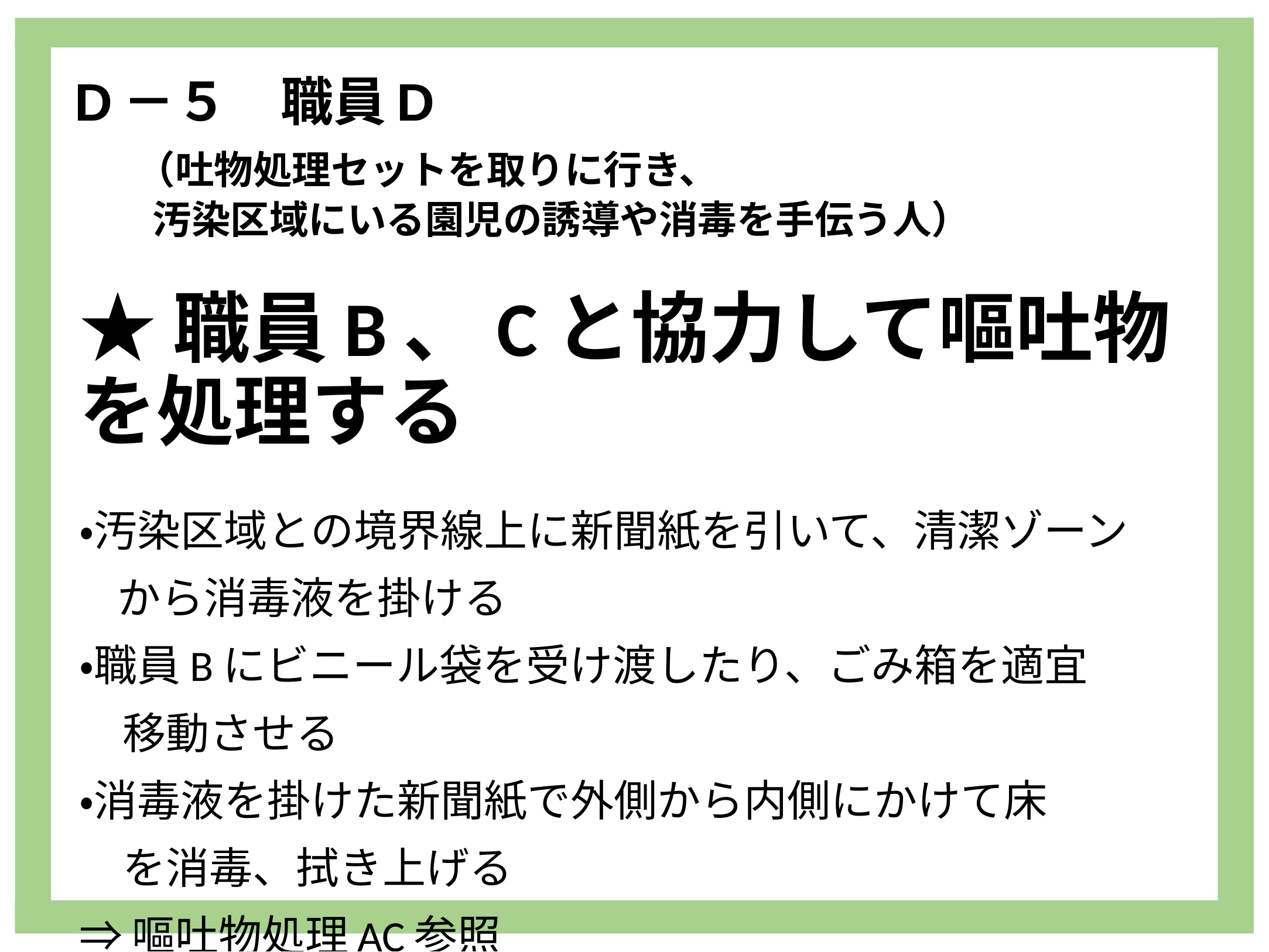

# D－５　職員D 　 （吐物処理セットを取りに行き、 　　汚染区域にいる園児の誘導や消毒を手伝う人）
★職員B、Cと協力して嘔吐物を処理する

・汚染区域との境界線上に新聞紙を引いて、清潔ゾーン
   から消毒液を掛ける
・職員Bにビニール袋を受け渡したり、ごみ箱を適宜
　移動させる
・消毒液を掛けた新聞紙で外側から内側にかけて床
　を消毒、拭き上げる
⇒嘔吐物処理AC参照